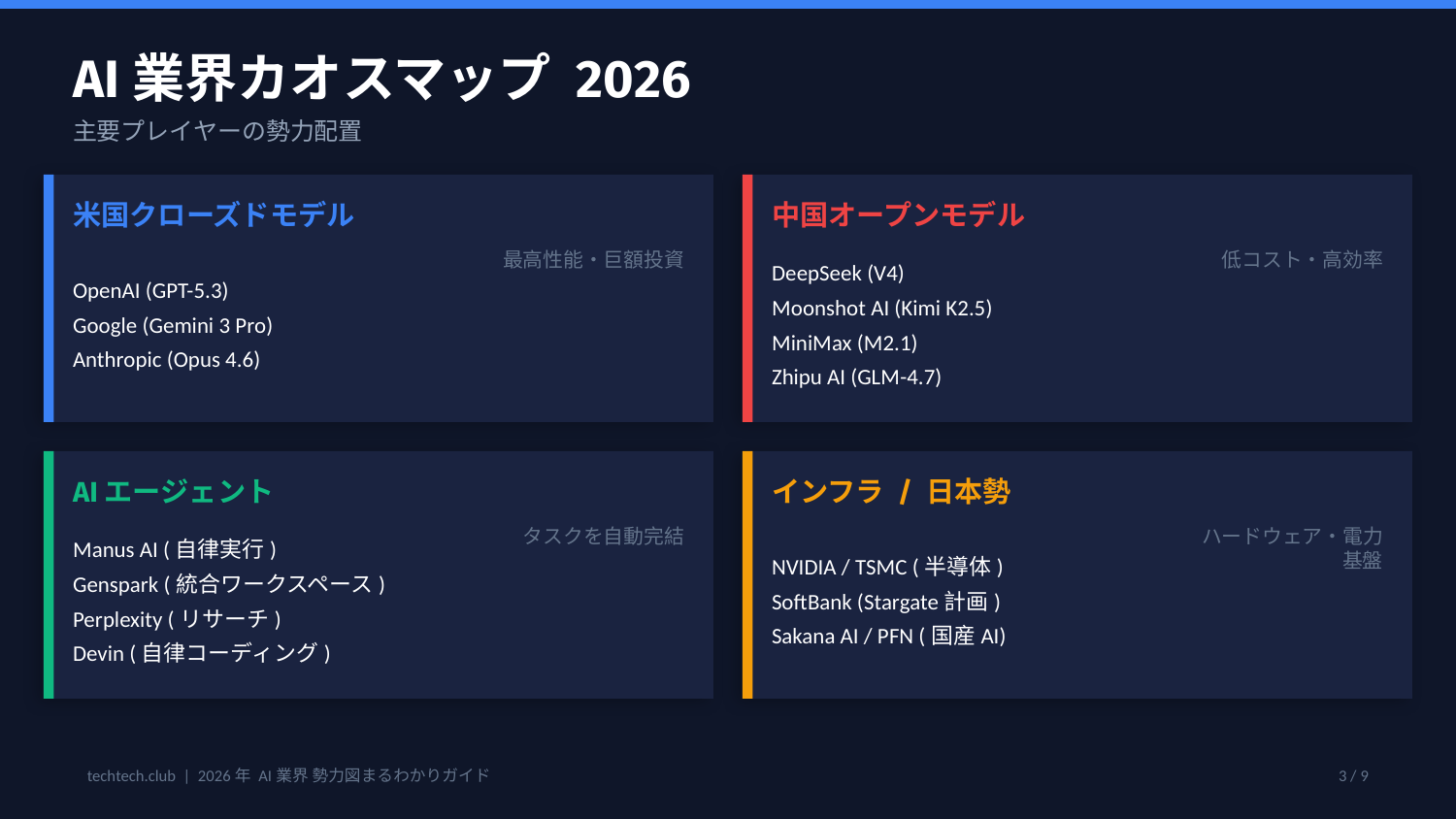

AI業界カオスマップ 2026
主要プレイヤーの勢力配置

米国クローズドモデル
中国オープンモデル
OpenAI (GPT-5.3)
Google (Gemini 3 Pro)
Anthropic (Opus 4.6)
DeepSeek (V4)
Moonshot AI (Kimi K2.5)
MiniMax (M2.1)
Zhipu AI (GLM-4.7)
最高性能・巨額投資
低コスト・高効率

AIエージェント
インフラ / 日本勢
Manus AI (自律実行)
Genspark (統合ワークスペース)
Perplexity (リサーチ)
Devin (自律コーディング)
NVIDIA / TSMC (半導体)
SoftBank (Stargate計画)
Sakana AI / PFN (国産AI)
タスクを自動完結
ハードウェア・電力基盤
techtech.club  |  2026年 AI業界 勢力図まるわかりガイド
3 / 9